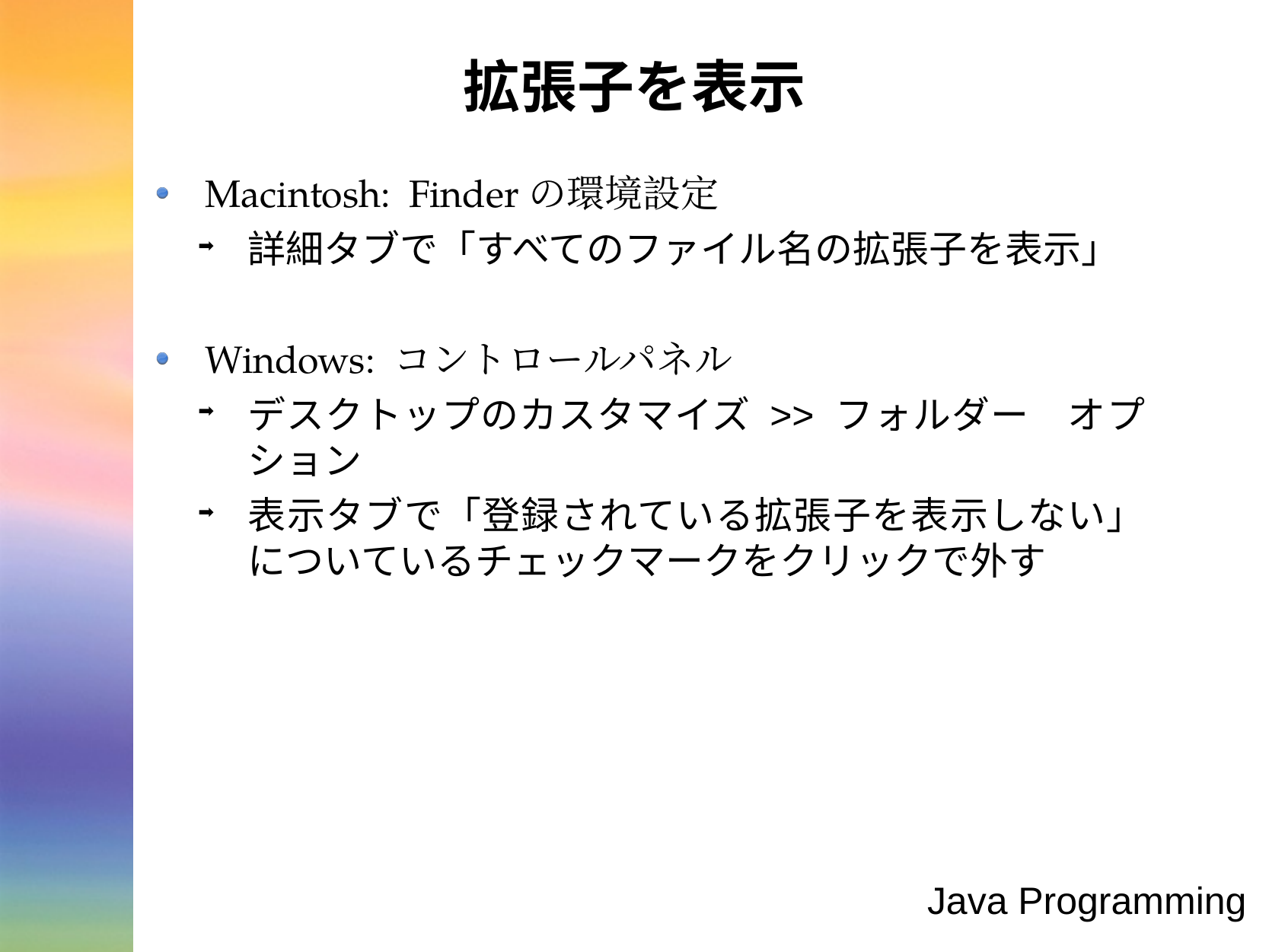

# 拡張子を表示
Macintosh:  Finderの環境設定
詳細タブで「すべてのファイル名の拡張子を表示」

Windows: コントロールパネル
デスクトップのカスタマイズ >> フォルダー　オプション
表示タブで「登録されている拡張子を表示しない」についているチェックマークをクリックで外す